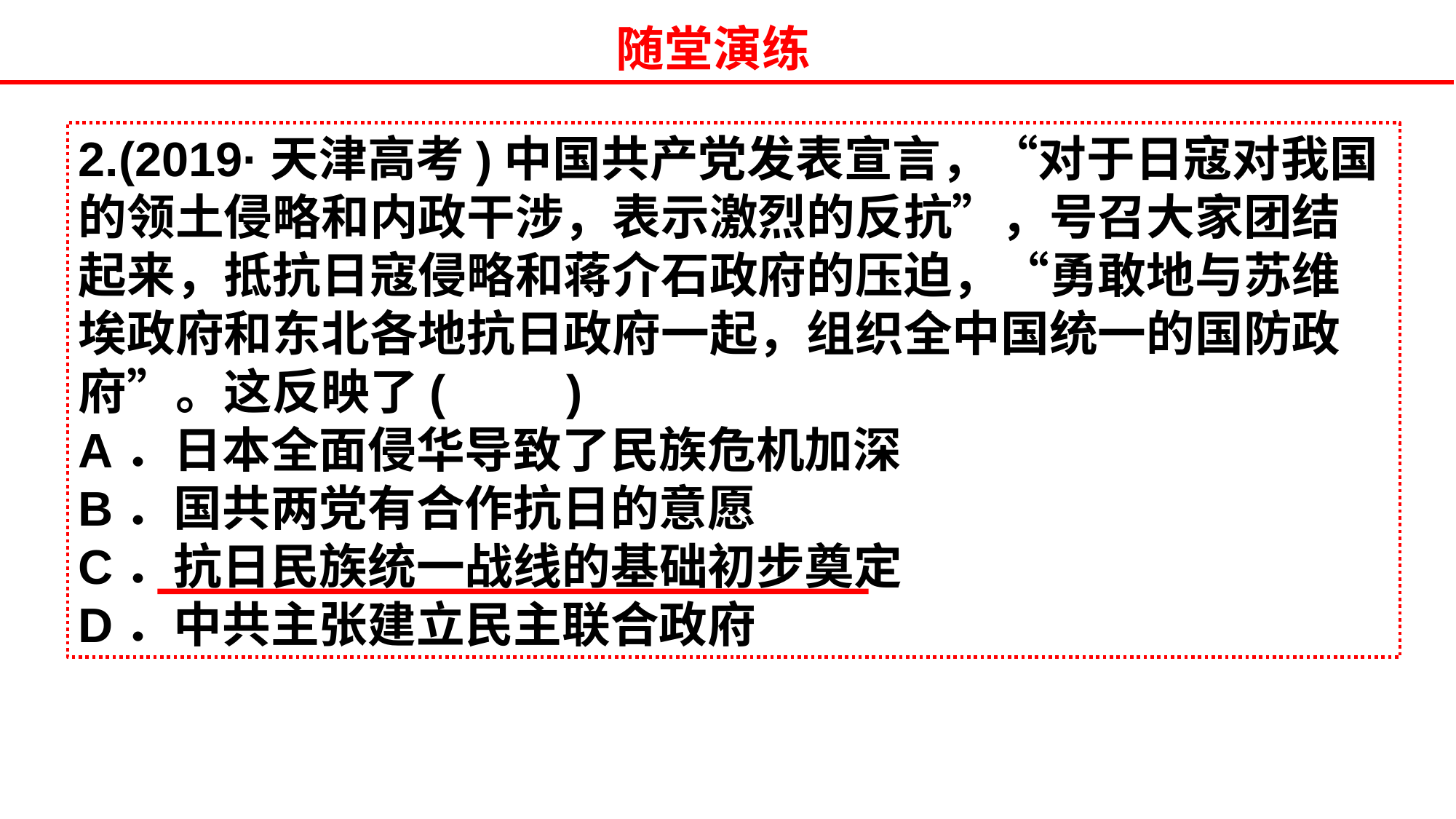

随堂演练
2.(2019·天津高考)中国共产党发表宣言，“对于日寇对我国的领土侵略和内政干涉，表示激烈的反抗”，号召大家团结起来，抵抗日寇侵略和蒋介石政府的压迫，“勇敢地与苏维埃政府和东北各地抗日政府一起，组织全中国统一的国防政府”。这反映了(　　)
A．日本全面侵华导致了民族危机加深
B．国共两党有合作抗日的意愿
C．抗日民族统一战线的基础初步奠定
D．中共主张建立民主联合政府